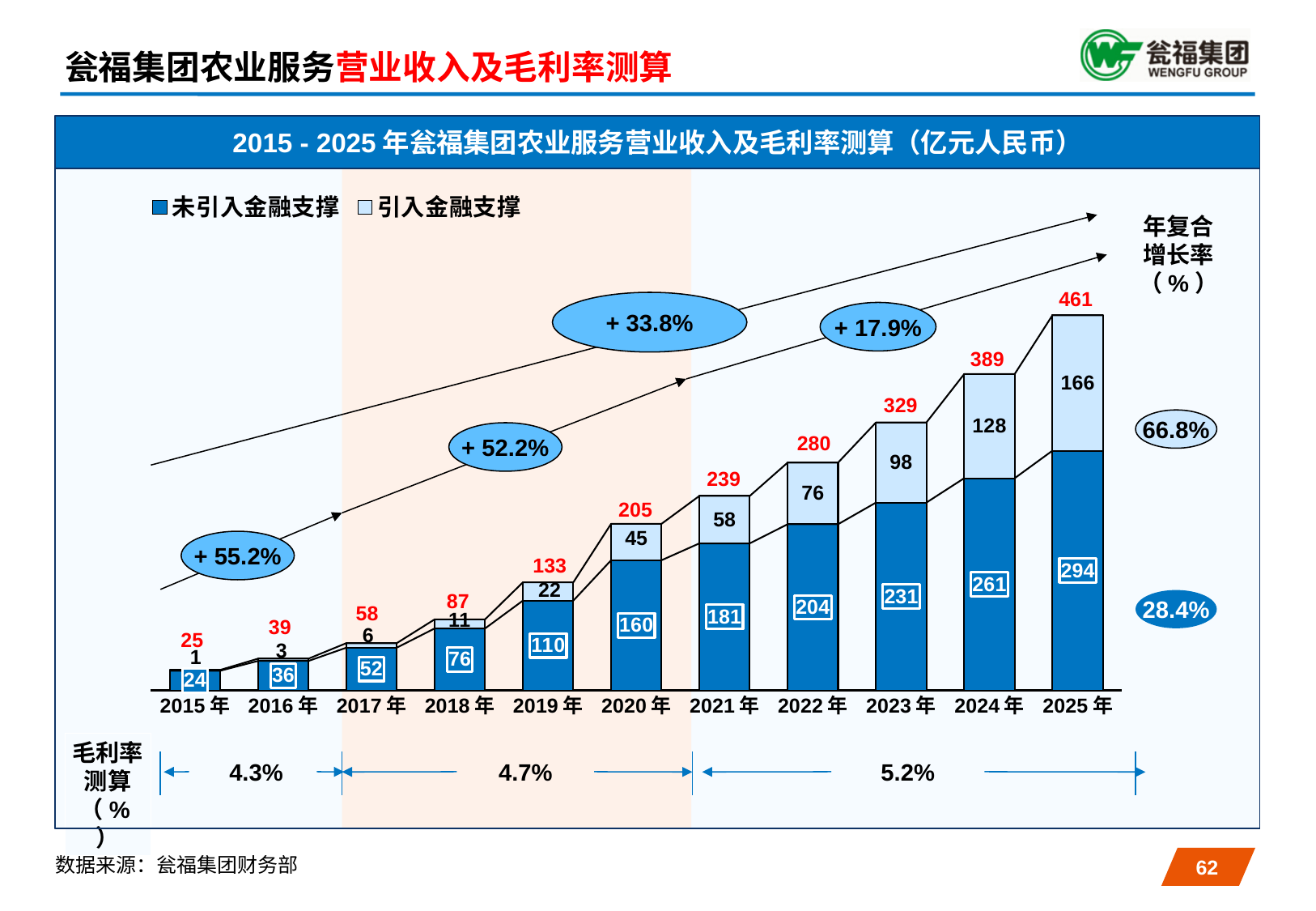

# 瓮福集团农业服务营业收入及毛利率测算
2015 - 2025年瓮福集团农业服务营业收入及毛利率测算（亿元人民币）

### Chart

| Category | 未引入金融支撑 | 引入金融支撑 |
|---|---|---|
| 2015年 | 24.1 | 1.0 |
| 2016年 | 36.150000000000006 | 2.8 |
| 2017年 | 52.417500000000004 | 5.6 |
| 2018年 | 76.00537499999996 | 11.2 |
| 2019年 | 110.20779375000002 | 22.4 |
| 2020年 | 159.80130093750037 | 44.8 |
| 2021年 | 180.57547005937505 | 58.24000000000001 |
| 2022年 | 204.05028116709408 | 75.71200000000003 |
| 2023年 | 230.576817718816 | 98.4256 |
| 2024年 | 260.55180402226205 | 127.95327999999999 |
| 2025年 | 294.42353854515505 | 166.33926399999996 |

年复合
增长率
（%）
461
+ 33.8%
+ 17.9%
389
329
66.8%
+ 52.2%
280
239
205
+ 55.2%
133
87
28.4%
58
39
25
毛利率
测算（%）
 4.3%
4.7%
5.2%
数据来源：瓮福集团财务部